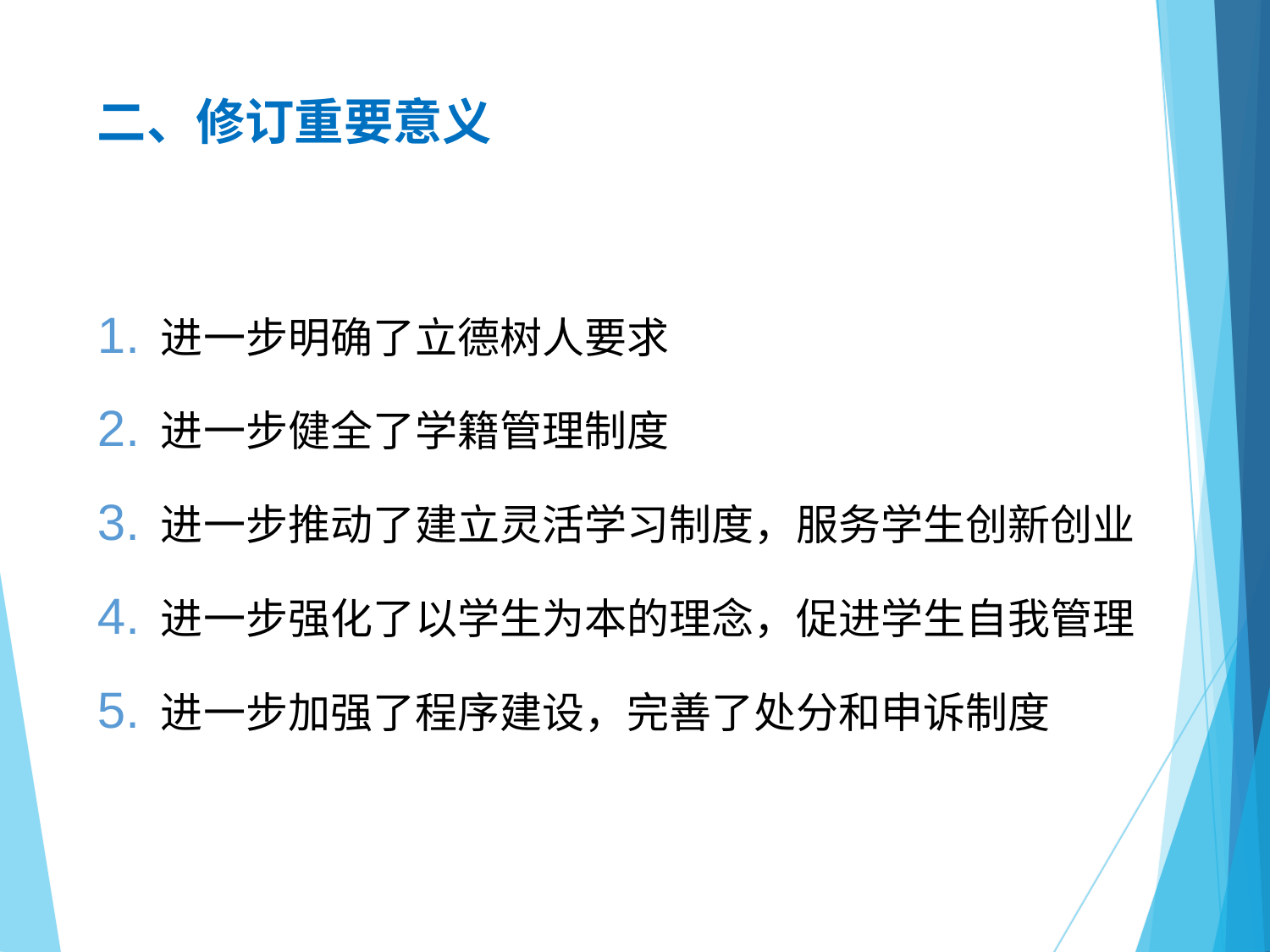

# 二、修订重要意义
进一步明确了立德树人要求
进一步健全了学籍管理制度
进一步推动了建立灵活学习制度，服务学生创新创业
进一步强化了以学生为本的理念，促进学生自我管理
进一步加强了程序建设，完善了处分和申诉制度